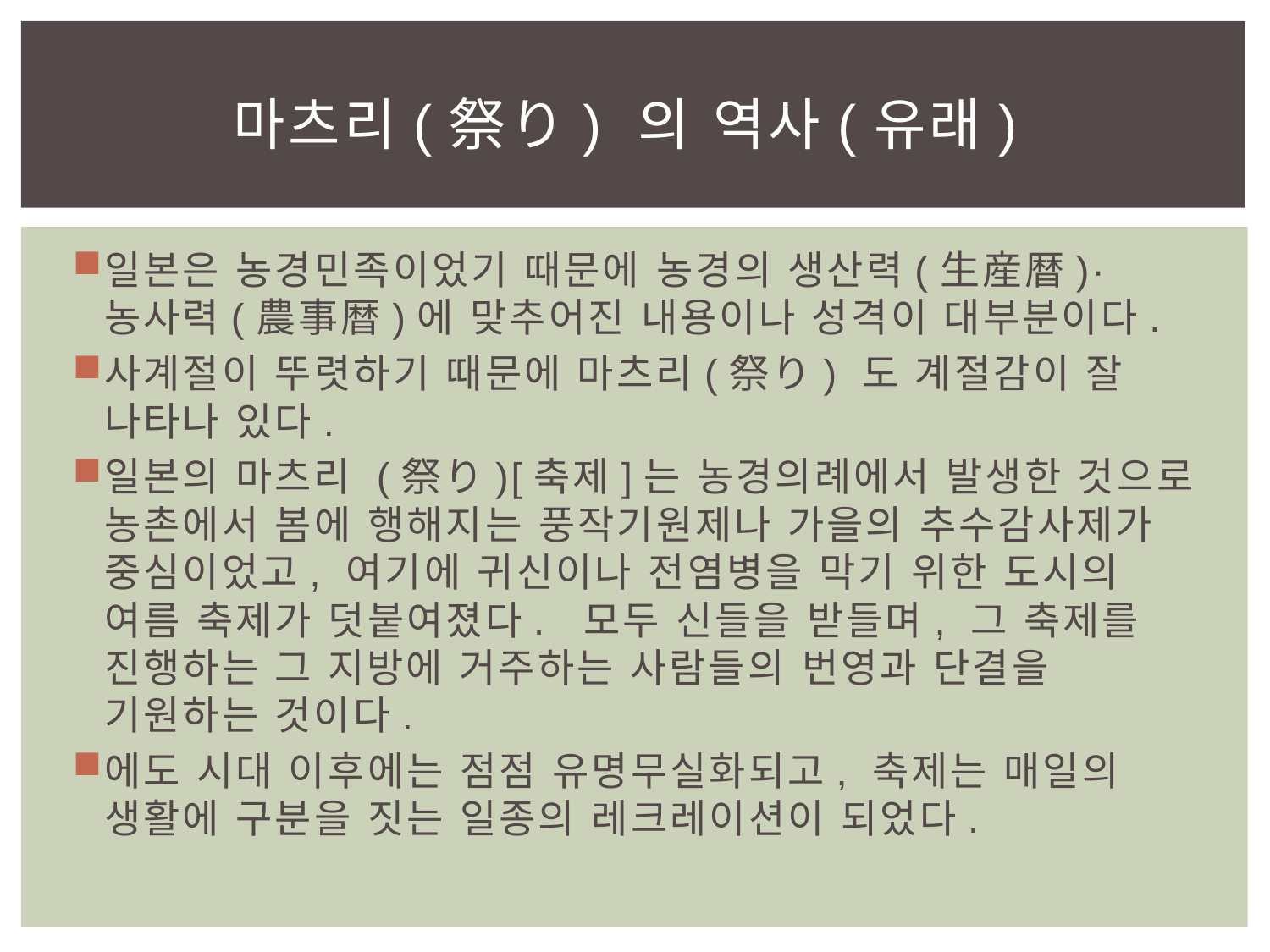

# 마츠리(祭り) 의 역사(유래)
일본은 농경민족이었기 때문에 농경의 생산력(生産暦)·농사력(農事暦)에 맞추어진 내용이나 성격이 대부분이다.
사계절이 뚜렷하기 때문에 마츠리(祭り) 도 계절감이 잘 나타나 있다.
일본의 마츠리 (祭り)[축제]는 농경의례에서 발생한 것으로 농촌에서 봄에 행해지는 풍작기원제나 가을의 추수감사제가 중심이었고, 여기에 귀신이나 전염병을 막기 위한 도시의 여름 축제가 덧붙여졌다.  모두 신들을 받들며, 그 축제를 진행하는 그 지방에 거주하는 사람들의 번영과 단결을 기원하는 것이다.
에도 시대 이후에는 점점 유명무실화되고, 축제는 매일의 생활에 구분을 짓는 일종의 레크레이션이 되었다.